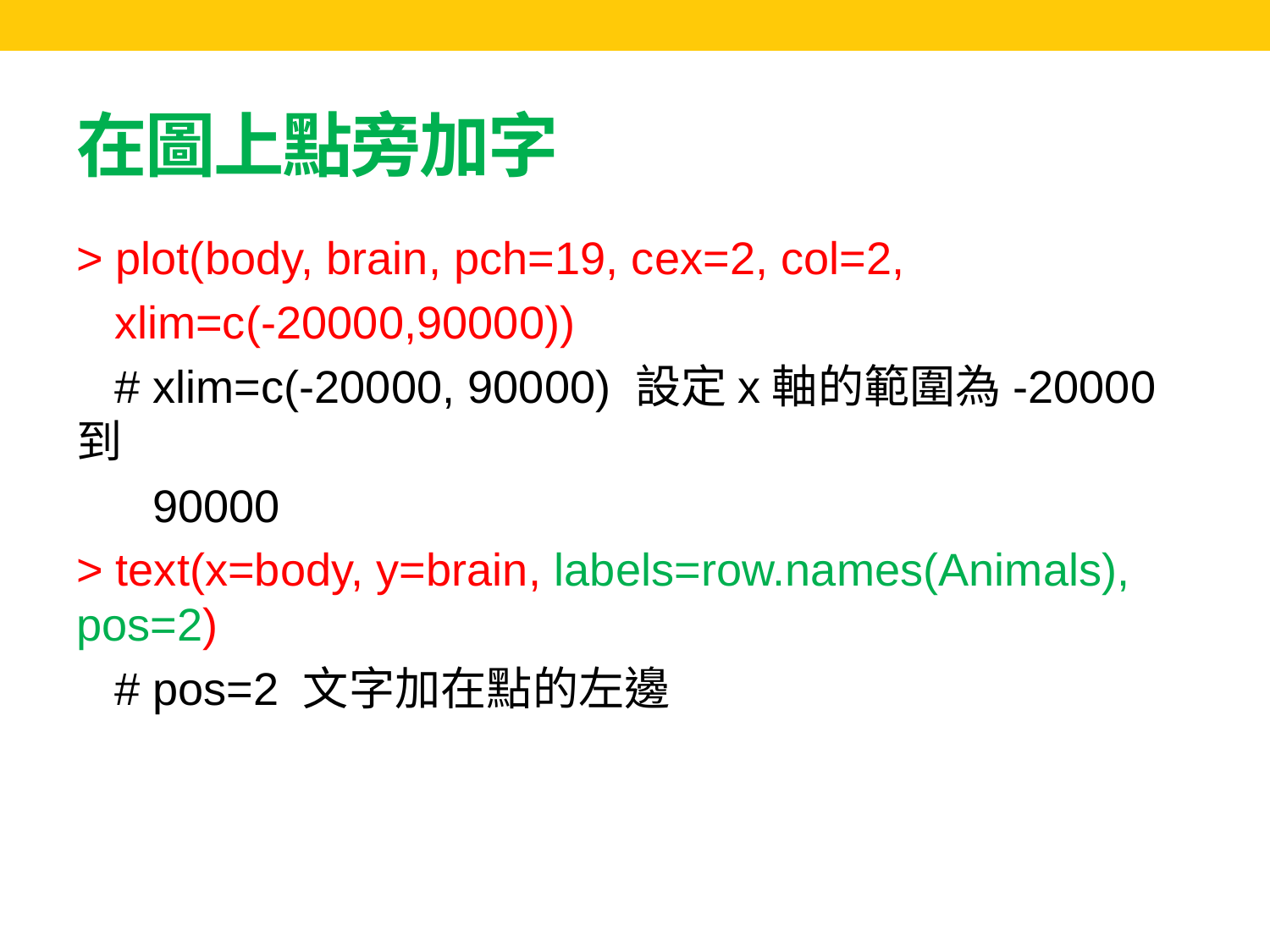

# 在圖上點旁加字
> plot(body, brain, pch=19, cex=2, col=2,
   xlim=c(-20000,90000))
   # xlim=c(-20000, 90000) 設定x軸的範圍為-20000到
      90000
> text(x=body, y=brain, labels=row.names(Animals), pos=2)
   # pos=2 文字加在點的左邊